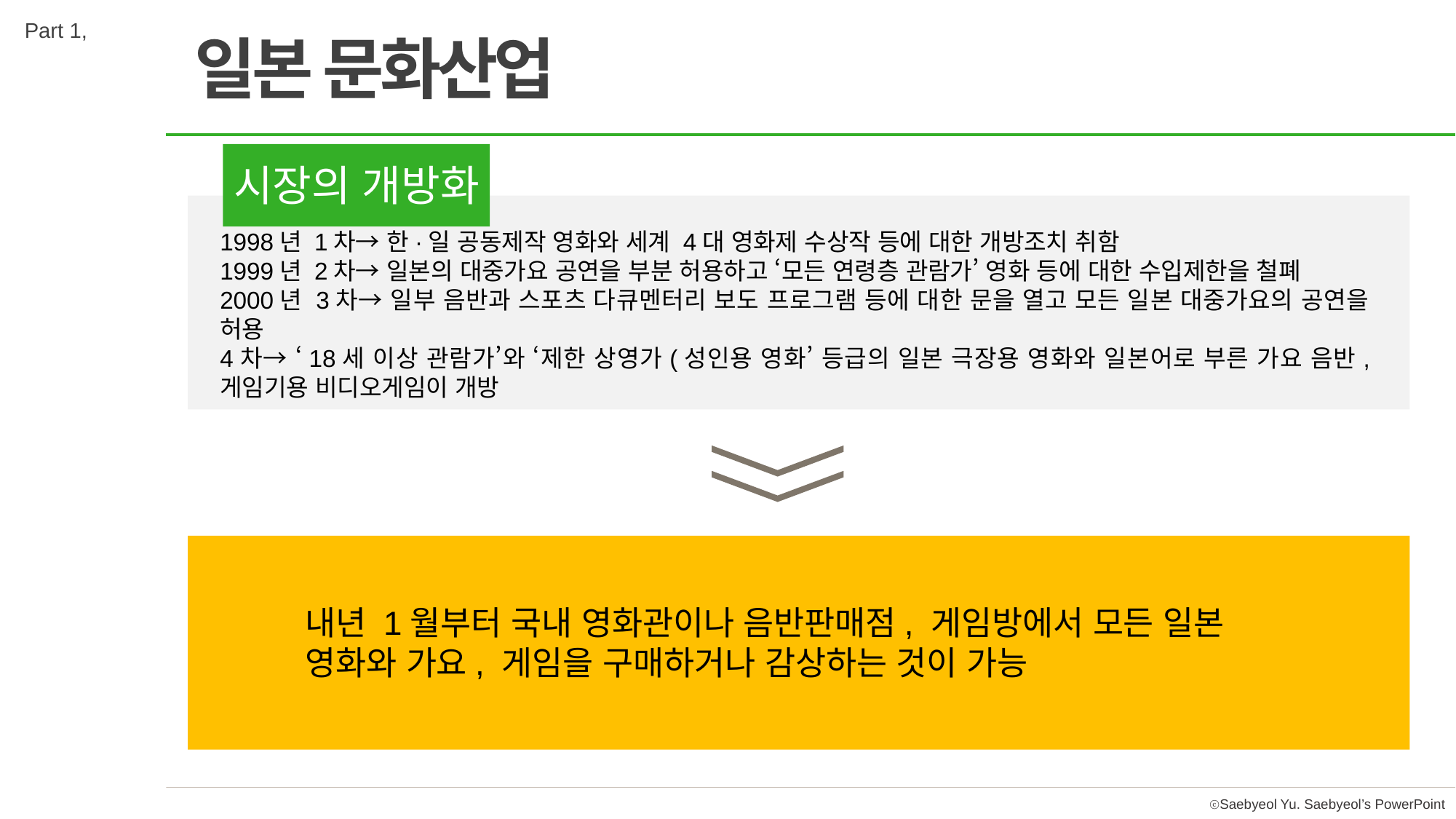

Part 1,
일본 문화산업

시장의 개방화

1998년 1차→ 한·일 공동제작 영화와 세계 4대 영화제 수상작 등에 대한 개방조치 취함
1999년 2차→ 일본의 대중가요 공연을 부분 허용하고 ‘모든 연령층 관람가’ 영화 등에 대한 수입제한을 철폐
2000년 3차→ 일부 음반과 스포츠 다큐멘터리 보도 프로그램 등에 대한 문을 열고 모든 일본 대중가요의 공연을 허용
4차→ ‘18세 이상 관람가’와 ‘제한 상영가(성인용 영화’ 등급의 일본 극장용 영화와 일본어로 부른 가요 음반, 게임기용 비디오게임이 개방

내년 1월부터 국내 영화관이나 음반판매점, 게임방에서 모든 일본 영화와 가요, 게임을 구매하거나 감상하는 것이 가능